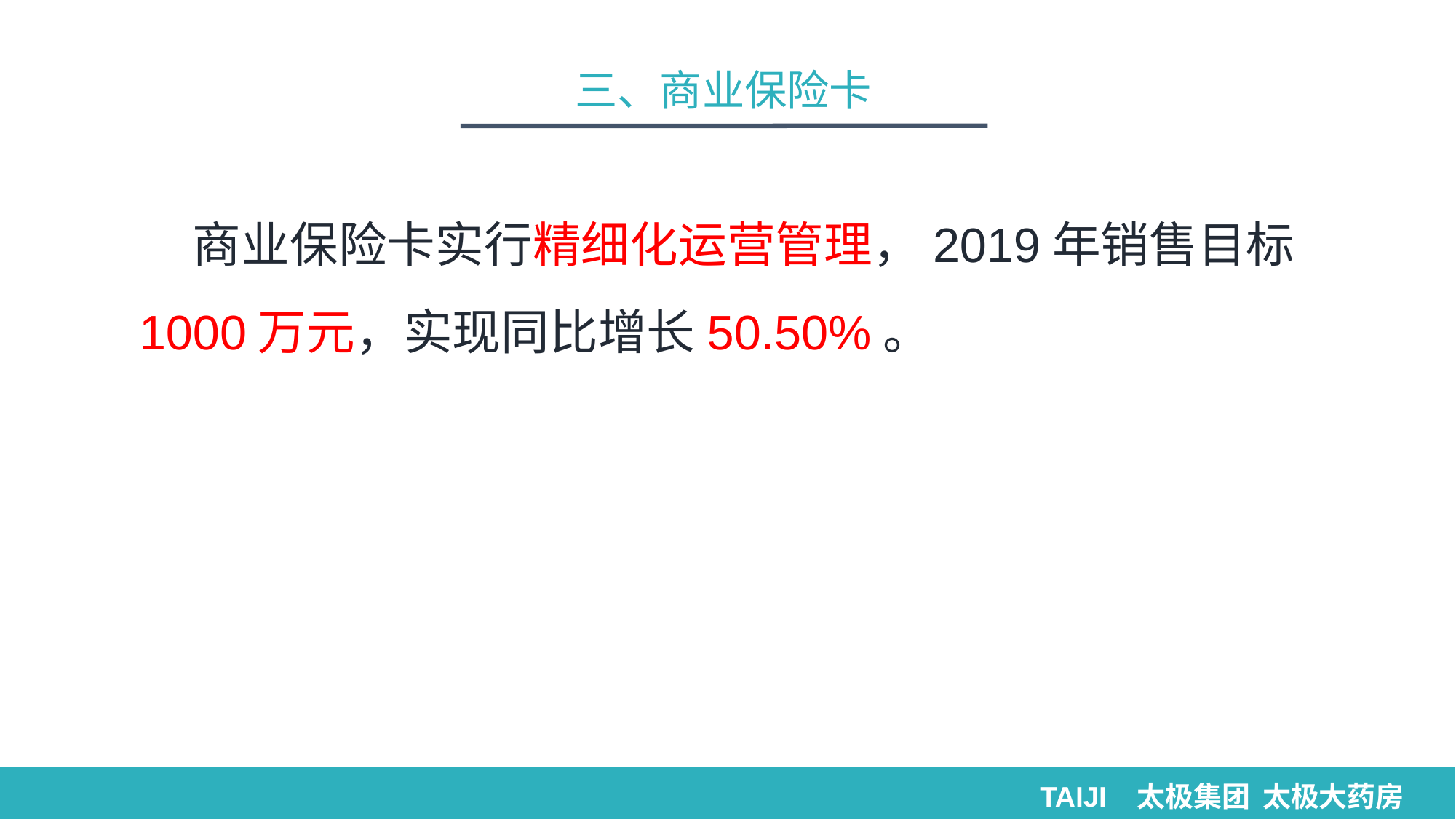

三、商业保险卡
商业保险卡实行精细化运营管理，2019年销售目标1000万元，实现同比增长50.50%。

TAIJI   太极集团  太极大药房